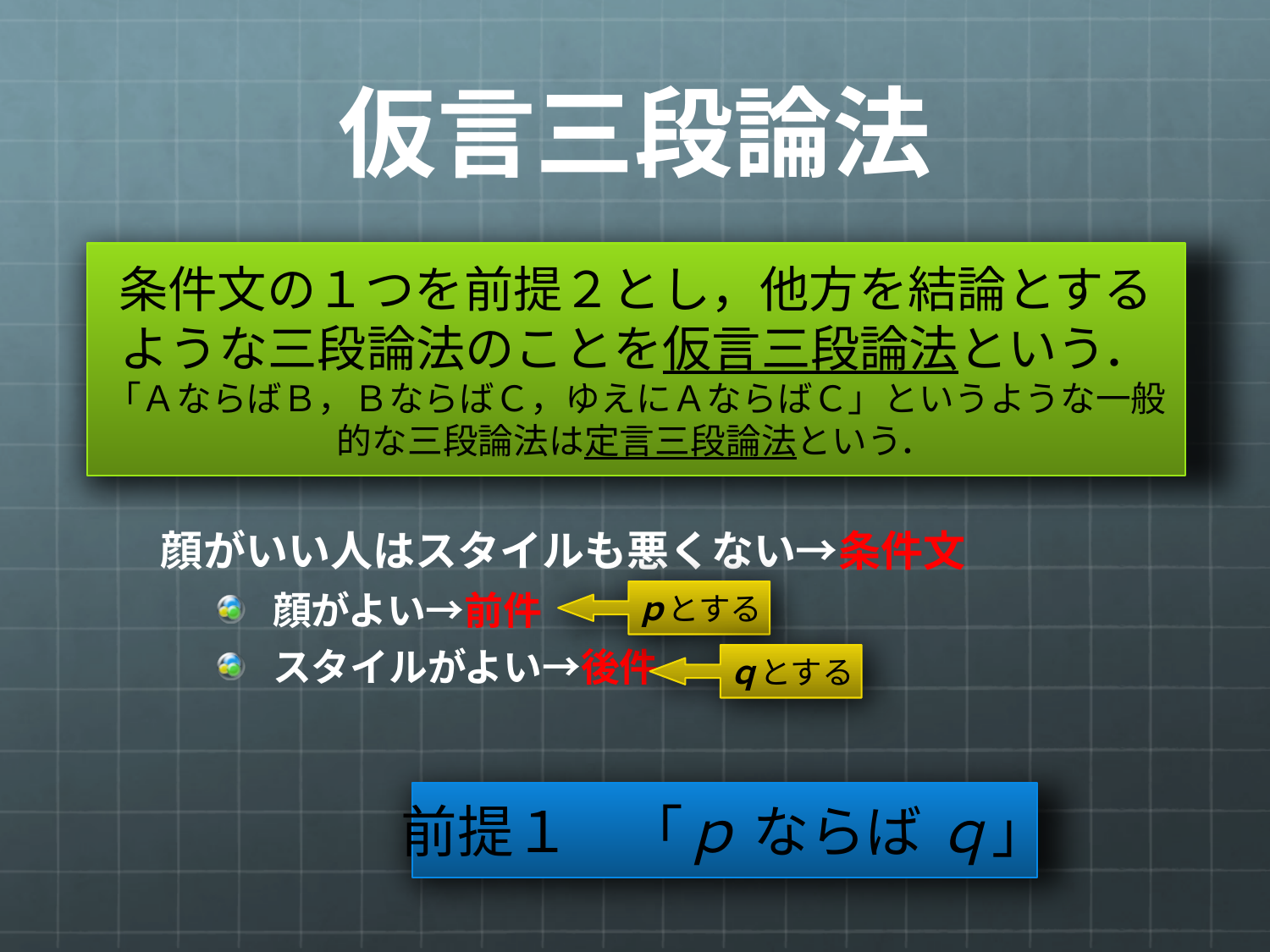

# 仮言三段論法
条件文の１つを前提２とし，他方を結論とするような三段論法のことを仮言三段論法という．
「ＡならばＢ，ＢならばＣ，ゆえにＡならばＣ」というような一般的な三段論法は定言三段論法という．
顔がいい人はスタイルも悪くない→条件文
顔がよい→前件
スタイルがよい→後件
ｐとする
ｑとする
前提１　「ｐ ならば ｑ」